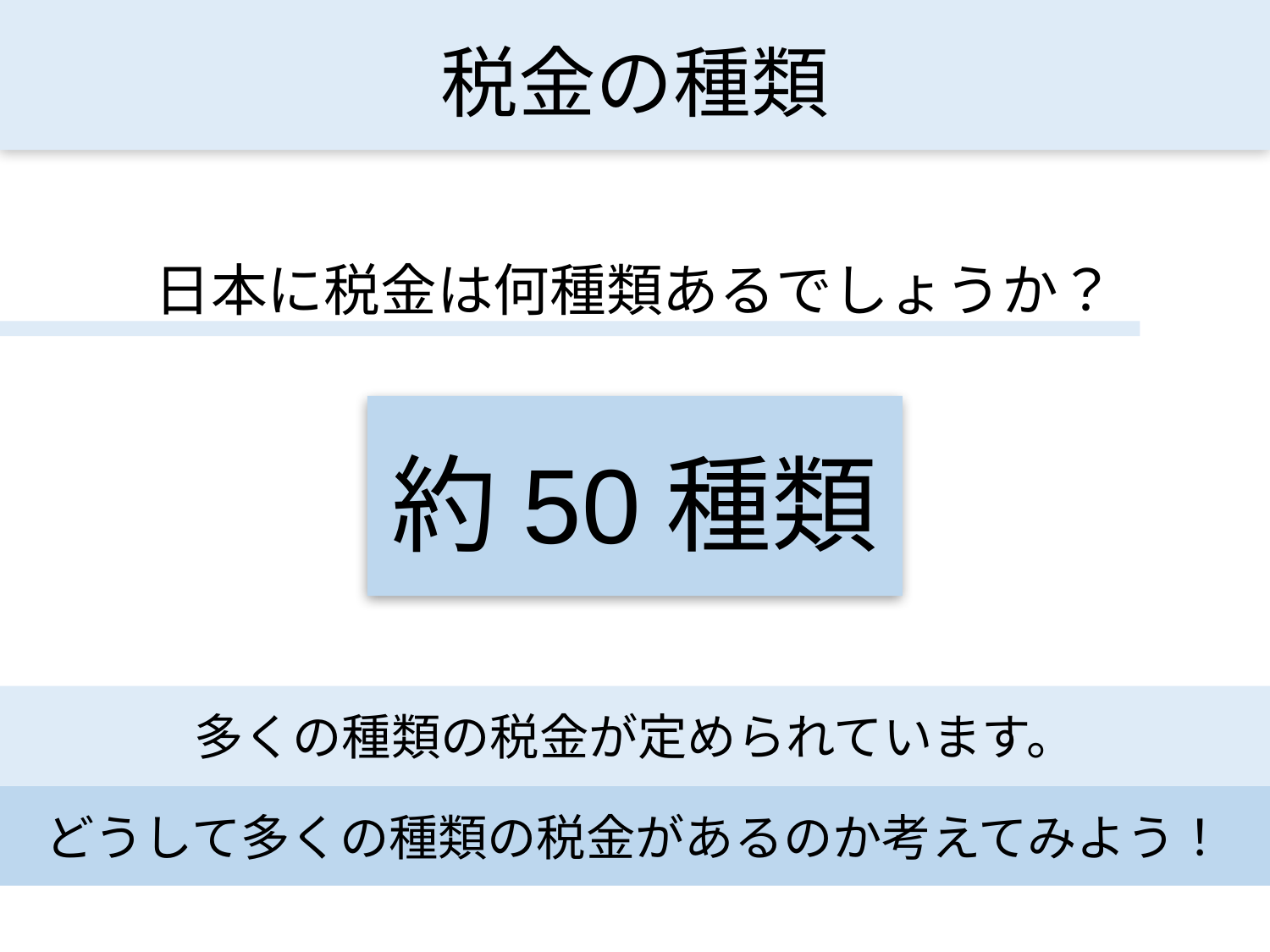

税金の種類
日本に税金は何種類あるでしょうか？

約50種類
多くの種類の税金が定められています。
どうして多くの種類の税金があるのか考えてみよう！